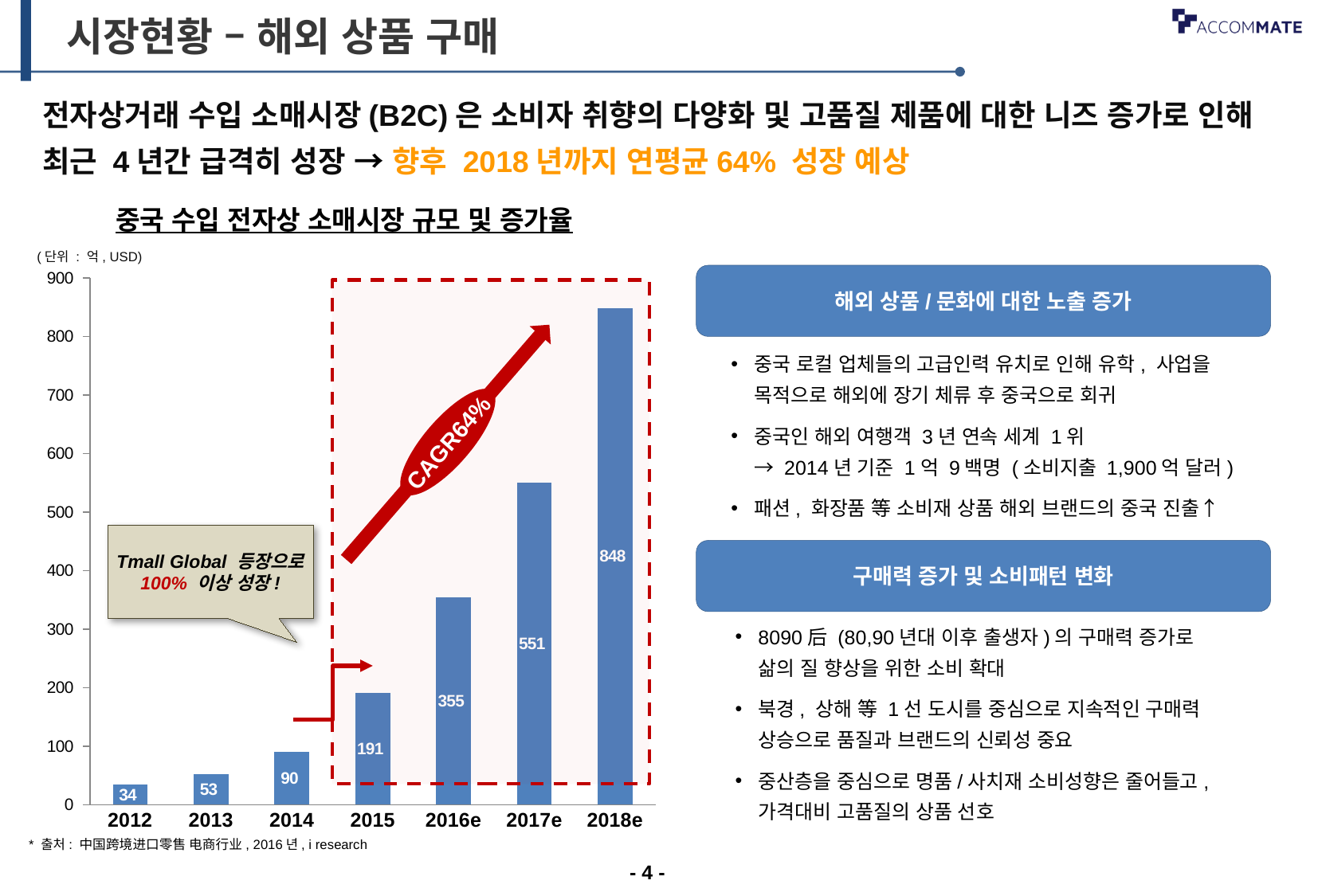

시장현황 – 해외 상품 구매
전자상거래 수입 소매시장(B2C)은 소비자 취향의 다양화 및 고품질 제품에 대한 니즈 증가로 인해 최근 4년간 급격히 성장 → 향후 2018년까지 연평균64% 성장 예상
중국 수입 전자상 소매시장 규모 및 증가율
(단위 : 억, USD)

### Chart

| Category | 온라인 |
|---|---|
| 2012 | 34.338709677419345 |
| 2013 | 52.54838709677419 |
| 2014 | 90.16129032258009 |
| 2015 | 191.01612903225805 |
| 2016e | 354.5322580645161 |
| 2017e | 550.5806451612902 |
| 2018e | 848.45161290322 |
해외 상품/문화에 대한 노출 증가

중국 로컬 업체들의 고급인력 유치로 인해 유학, 사업을
목적으로 해외에 장기 체류 후 중국으로 회귀
중국인 해외 여행객 3년 연속 세계 1위
→ 2014년 기준 1억 9백명 (소비지출 1,900억 달러)
패션, 화장품 等 소비재 상품 해외 브랜드의 중국 진출↑
CAGR64%

Tmall Global 등장으로
100% 이상 성장!
구매력 증가 및 소비패턴 변화
8090后 (80,90년대 이후 출생자)의 구매력 증가로
삶의 질 향상을 위한 소비 확대
북경, 상해 等 1선 도시를 중심으로 지속적인 구매력
상승으로 품질과 브랜드의 신뢰성 중요
중산층을 중심으로 명품/사치재 소비성향은 줄어들고,
가격대비 고품질의 상품 선호
* 출처: 中国跨境进口零售 电商行业, 2016년, i research